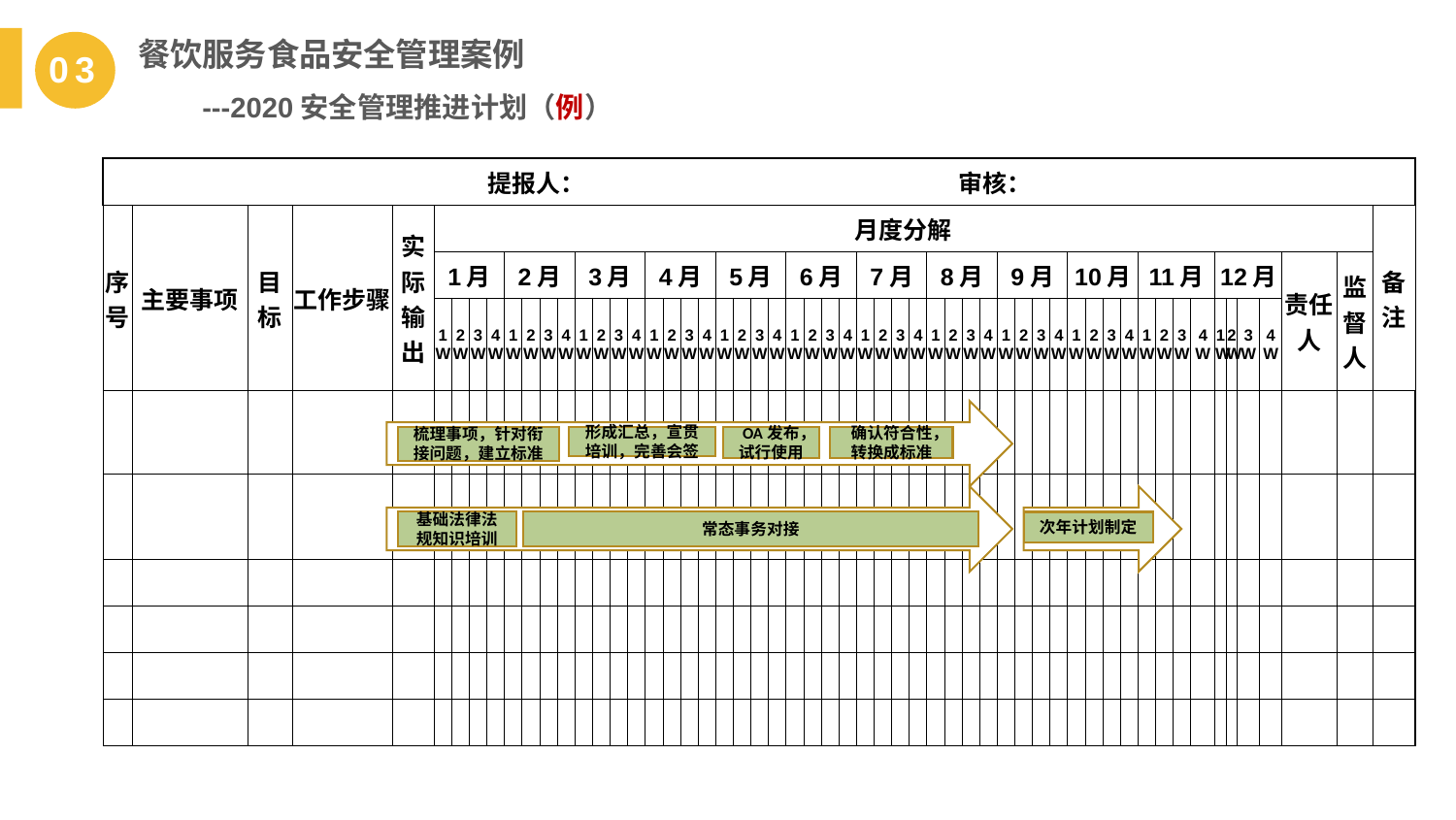

餐饮服务食品安全管理案例
        ---2020安全管理推进计划（例）

03
| 提报人： 审核： |  |  |  |  |  |  |  |  |  |  |  |  |  |  |  |  |  |  |  |  |  |  |  |  |  |  |  |  |  |  |  |  |  |  |  |  |  |  |  |  |  |  |  |  |  |  |  |  |  |  |  |  |  |  |  |
| --- | --- | --- | --- | --- | --- | --- | --- | --- | --- | --- | --- | --- | --- | --- | --- | --- | --- | --- | --- | --- | --- | --- | --- | --- | --- | --- | --- | --- | --- | --- | --- | --- | --- | --- | --- | --- | --- | --- | --- | --- | --- | --- | --- | --- | --- | --- | --- | --- | --- | --- | --- | --- | --- | --- | --- |
| 序号 | 主要事项 | 目标 | 工作步骤 | 实际输出 | 月度分解 |  |  |  |  |  |  |  |  |  |  |  |  |  |  |  |  |  |  |  |  |  |  |  |  |  |  |  |  |  |  |  |  |  |  |  |  |  |  |  |  |  |  |  |  |  |  |  |  |  | 备注 |
|  |  |  |  |  | 1月 |  |  |  | 2月 |  |  |  | 3月 |  |  |  | 4月 |  |  |  | 5月 |  |  |  | 6月 |  |  |  | 7月 |  |  |  | 8月 |  |  |  | 9月 |  |  |  | 10月 |  |  |  | 11月 |  |  |  | 12月 |  |  |  | 责任人 | 监督人 |  |
|  |  |  |  |  | 1W | 2W | 3W | 4W | 1W | 2W | 3W | 4W | 1W | 2W | 3W | 4W | 1W | 2W | 3W | 4W | 1W | 2W | 3W | 4W | 1W | 2W | 3W | 4W | 1W | 2W | 3W | 4W | 1W | 2W | 3W | 4W | 1W | 2W | 3W | 4W | 1W | 2W | 3W | 4W | 1W | 2W | 3W | 4W | 1W | 2W | 3W | 4W |  |  |  |
|  |  |  |  |  |  |  |  |  |  |  |  |  |  |  |  |  |  |  |  |  |  |  |  |  |  |  |  |  |  |  |  |  |  |  |  |  |  |  |  |  |  |  |  |  |  |  |  |  |  |  |  |  |  |  |  |
|  |  |  |  |  |  |  |  |  |  |  |  |  |  |  |  |  |  |  |  |  |  |  |  |  |  |  |  |  |  |  |  |  |  |  |  |  |  |  |  |  |  |  |  |  |  |  |  |  |  |  |  |  |  |  |  |
|  |  |  |  |  |  |  |  |  |  |  |  |  |  |  |  |  |  |  |  |  |  |  |  |  |  |  |  |  |  |  |  |  |  |  |  |  |  |  |  |  |  |  |  |  |  |  |  |  |  |  |  |  |  |  |  |
|  |  |  |  |  |  |  |  |  |  |  |  |  |  |  |  |  |  |  |  |  |  |  |  |  |  |  |  |  |  |  |  |  |  |  |  |  |  |  |  |  |  |  |  |  |  |  |  |  |  |  |  |  |  |  |  |
|  |  |  |  |  |  |  |  |  |  |  |  |  |  |  |  |  |  |  |  |  |  |  |  |  |  |  |  |  |  |  |  |  |  |  |  |  |  |  |  |  |  |  |  |  |  |  |  |  |  |  |  |  |  |  |  |
|  |  |  |  |  |  |  |  |  |  |  |  |  |  |  |  |  |  |  |  |  |  |  |  |  |  |  |  |  |  |  |  |  |  |  |  |  |  |  |  |  |  |  |  |  |  |  |  |  |  |  |  |  |  |  |  |

形成汇总，宣贯培训，完善会签
确认符合性，转换成标准
梳理事项，针对衔接问题，建立标准
OA发布，试行使用

基础法律法规知识培训
常态事务对接
次年计划制定